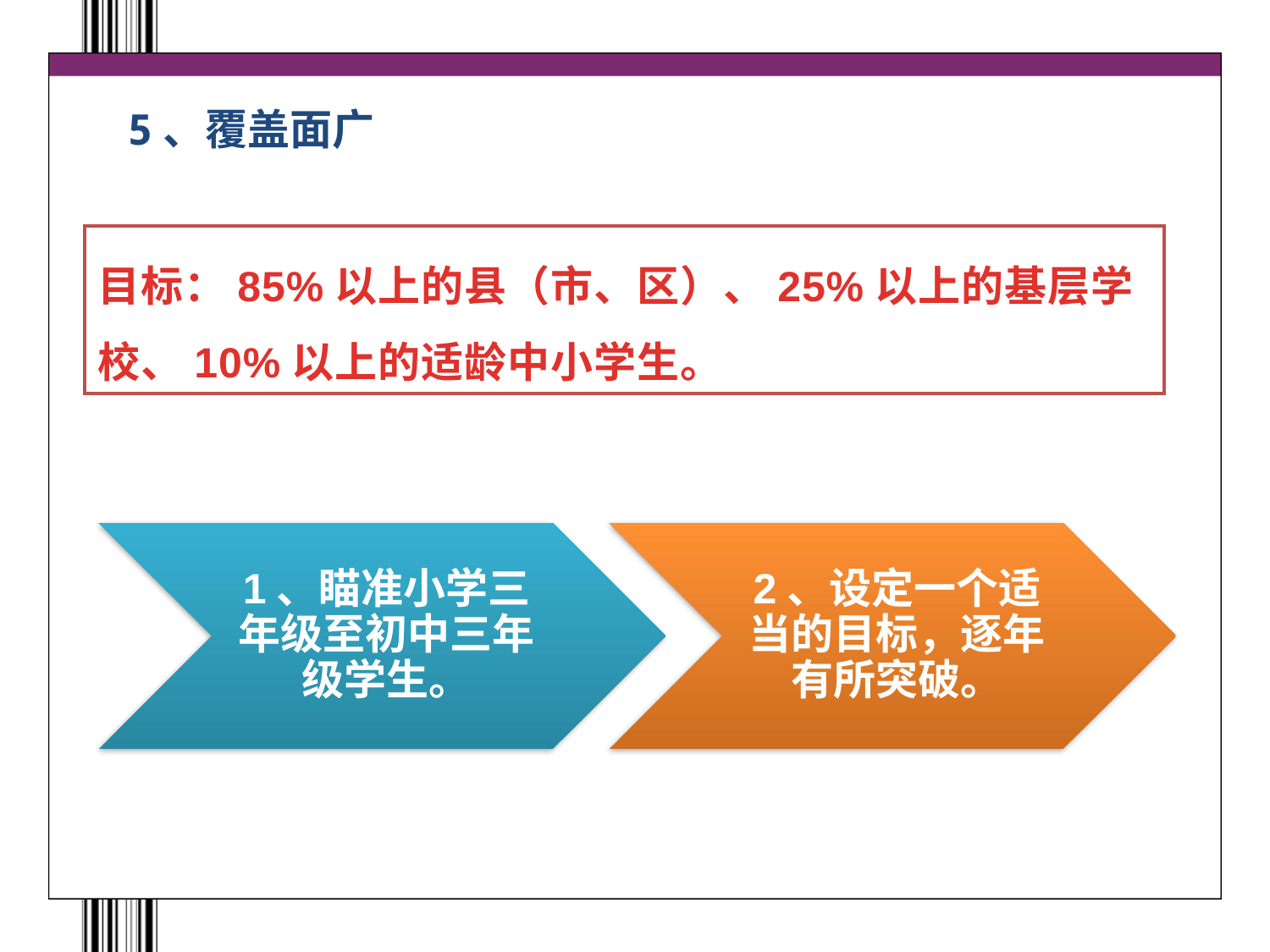

5、覆盖面广
# 目标：85%以上的县（市、区）、25%以上的基层学校、10%以上的适龄中小学生。
1、瞄准小学三年级至初中三年级学生。
2、设定一个适当的目标，逐年有所突破。